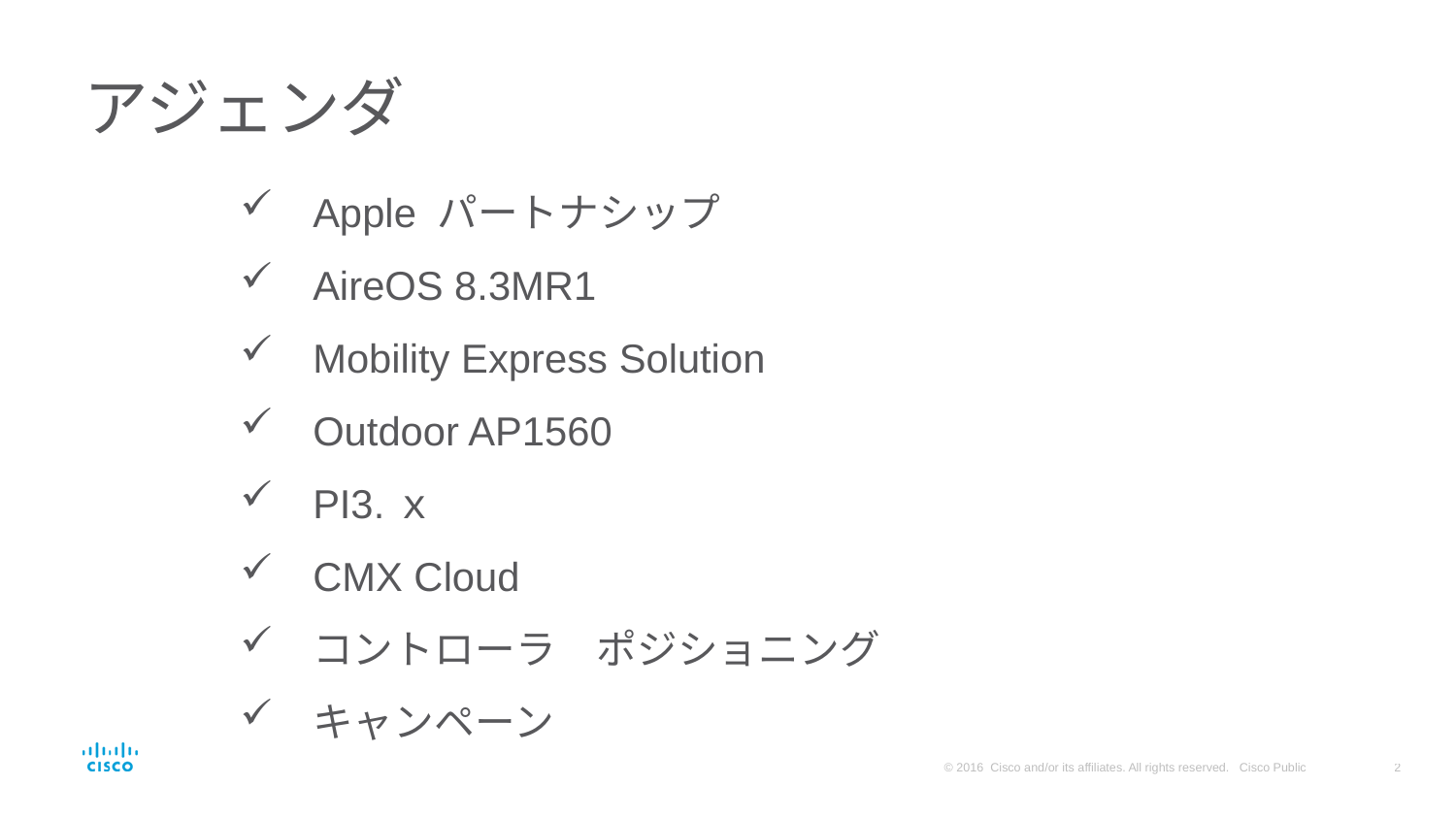

# アジェンダ
Apple パートナシップ
AireOS 8.3MR1
Mobility Express Solution
Outdoor AP1560
PI3.ｘ
CMX Cloud
コントローラ　ポジショニング
キャンペーン